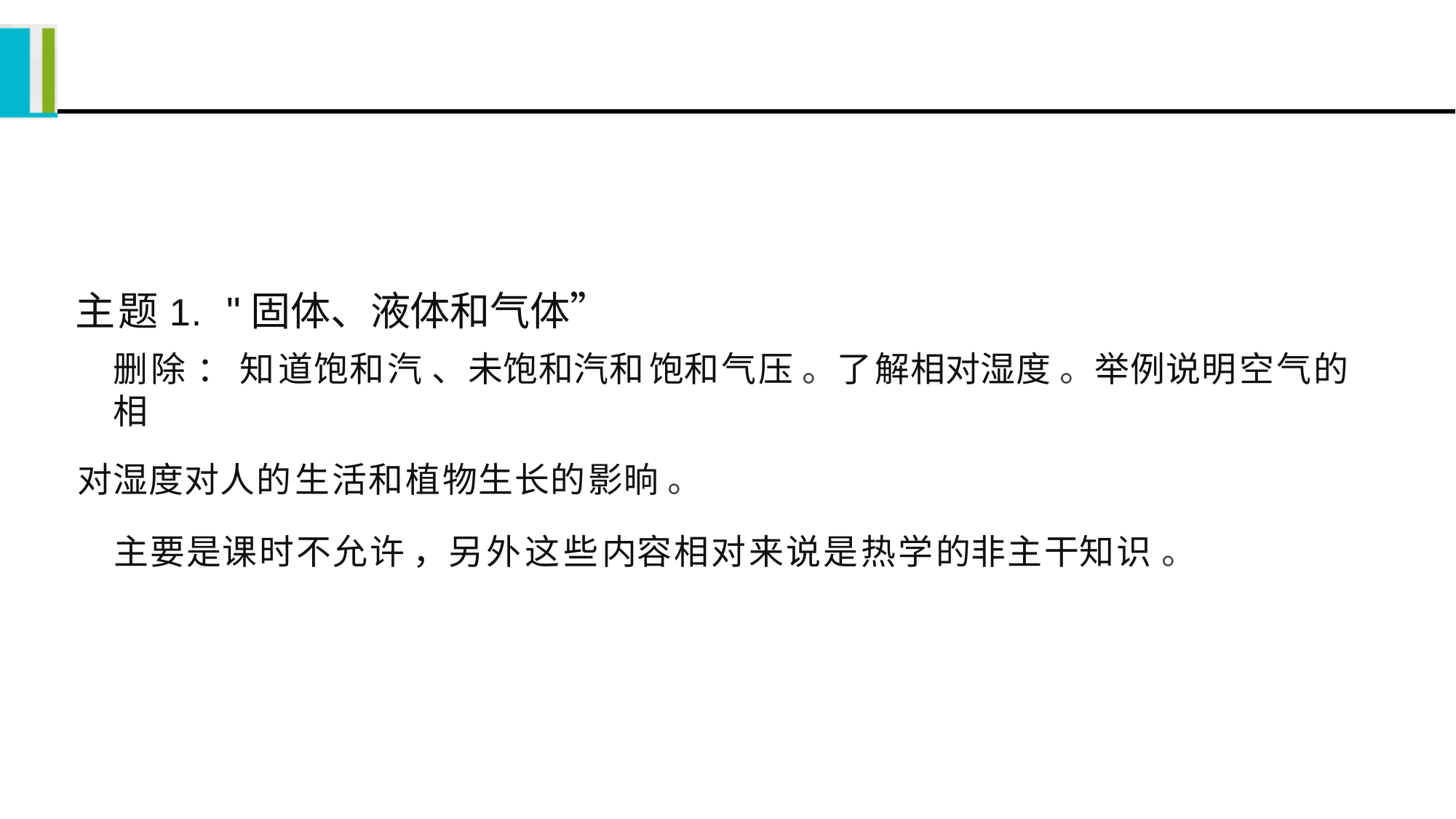

主题1.	"固体、液体和气体”
删除 ： 知道饱和汽 、未饱和汽和饱和气压。了解相对湿度 。举例说明空气的相
对湿度对人的生活和植物生长的影晌 。
主要是课时不允许 ，另外这些内容相对来说是热学的非主干知识 。